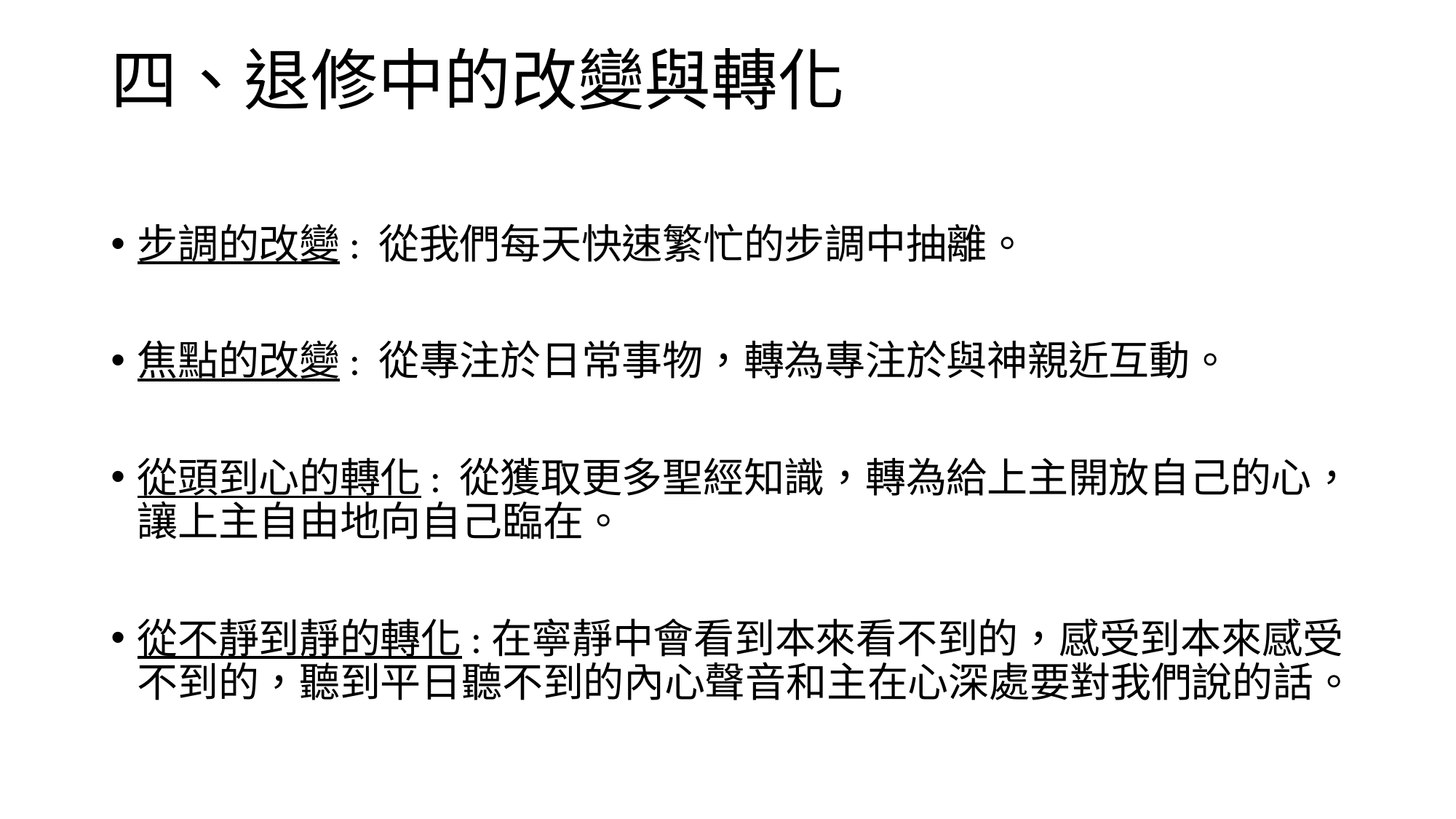

# 四、退修中的改變與轉化
步調的改變: 從我們每天快速繁忙的步調中抽離。

焦點的改變: 從專注於日常事物，轉為專注於與神親近互動。

從頭到心的轉化: 從獲取更多聖經知識，轉為給上主開放自己的心，讓上主自由地向自己臨在。

從不靜到靜的轉化:在寧靜中會看到本來看不到的，感受到本來感受不到的，聽到平日聽不到的內心聲音和主在心深處要對我們說的話。